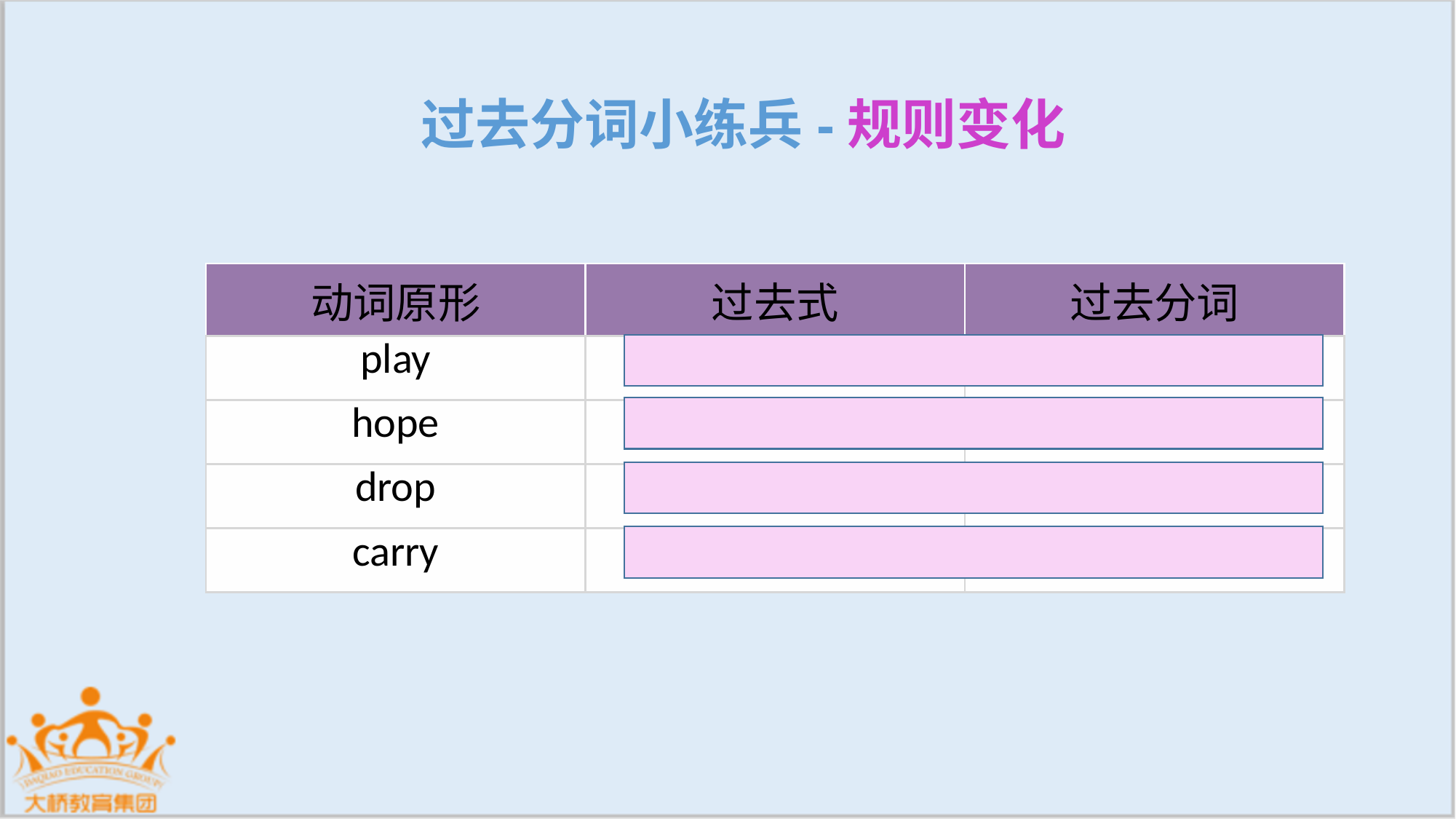

过去分词小练兵-规则变化
| 动词原形 | 过去式 | 过去分词 |
| --- | --- | --- |
| play | played | played |
| hope | hoped | hoped |
| drop | dropped | dropped |
| carry | carried | carried |